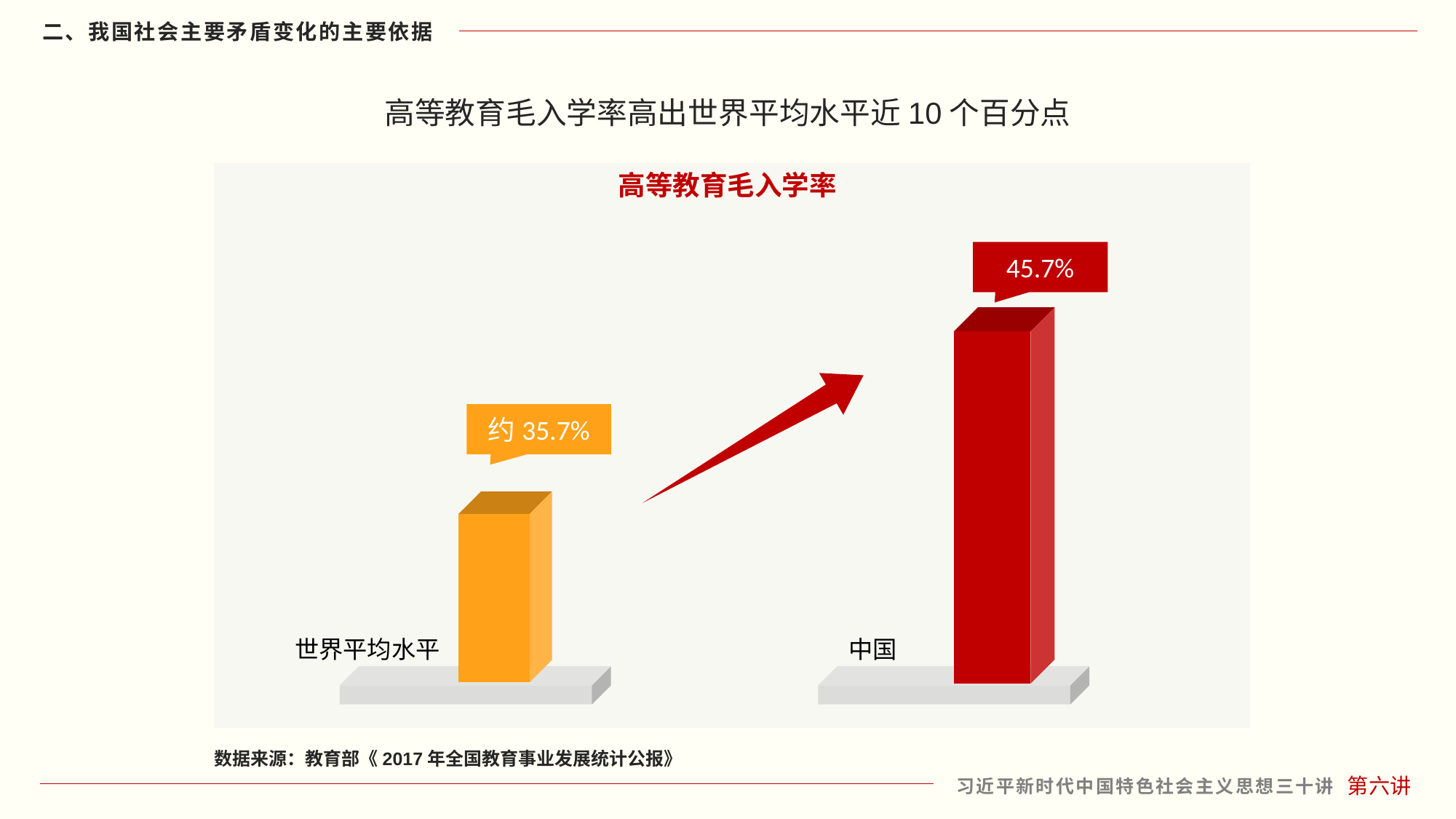

高等教育毛入学率高出世界平均水平近10个百分点

高等教育毛入学率
45.7%

中国

约35.7%

世界平均水平

数据来源：教育部《2017年全国教育事业发展统计公报》